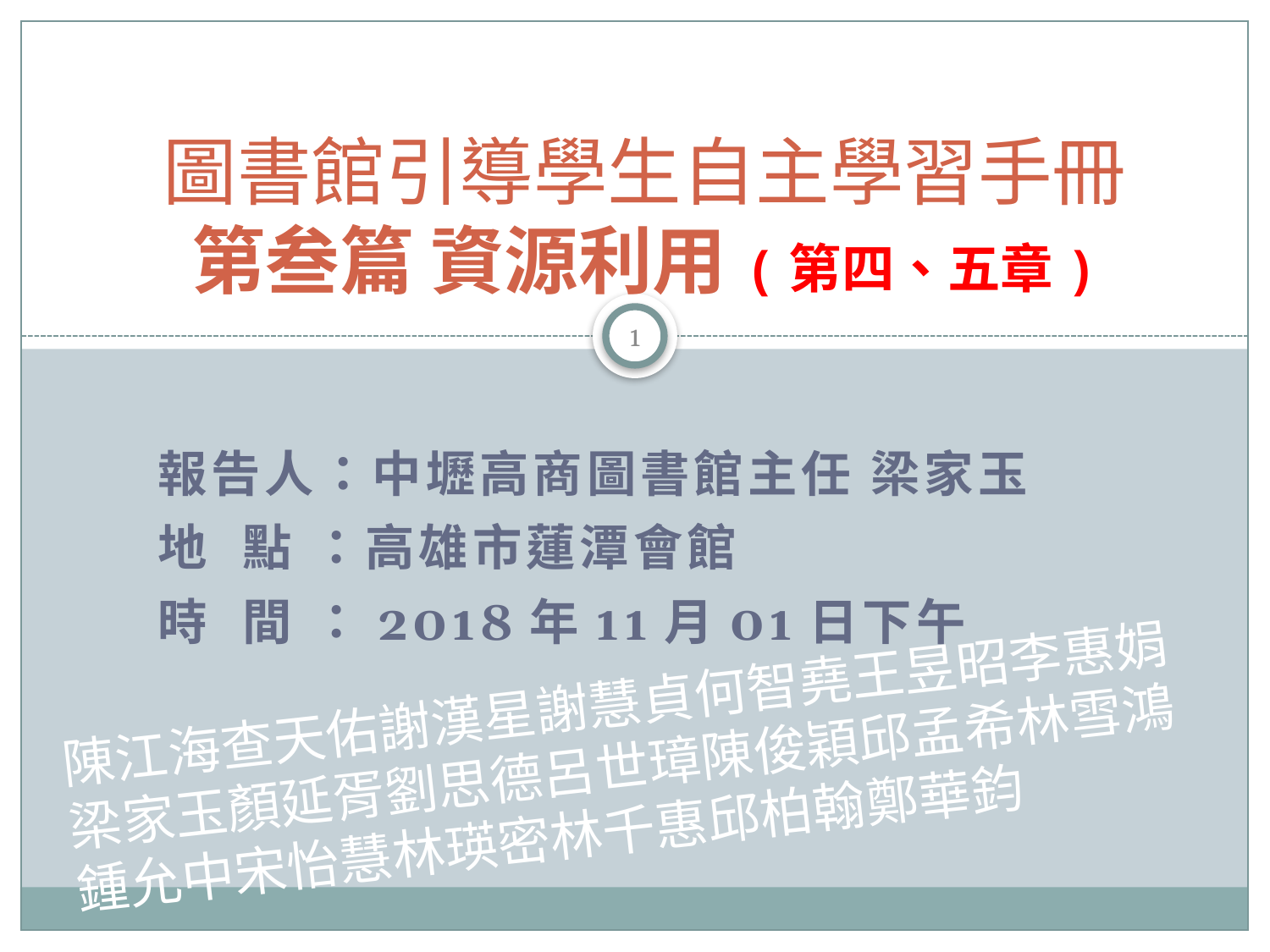

# 圖書館引導學生自主學習手冊 第叁篇 資源利用(第四、五章)
1
報告人：中壢高商圖書館主任 梁家玉
地  點 ：高雄市蓮潭會館
時  間 ：2018年11月01日下午
陳江海查天佑謝漢星謝慧貞何智堯王昱昭李惠娟梁家玉顏延胥劉思德呂世璋陳俊穎邱孟希林雪鴻鍾允中宋怡慧林瑛密林千惠邱柏翰鄭華鈞